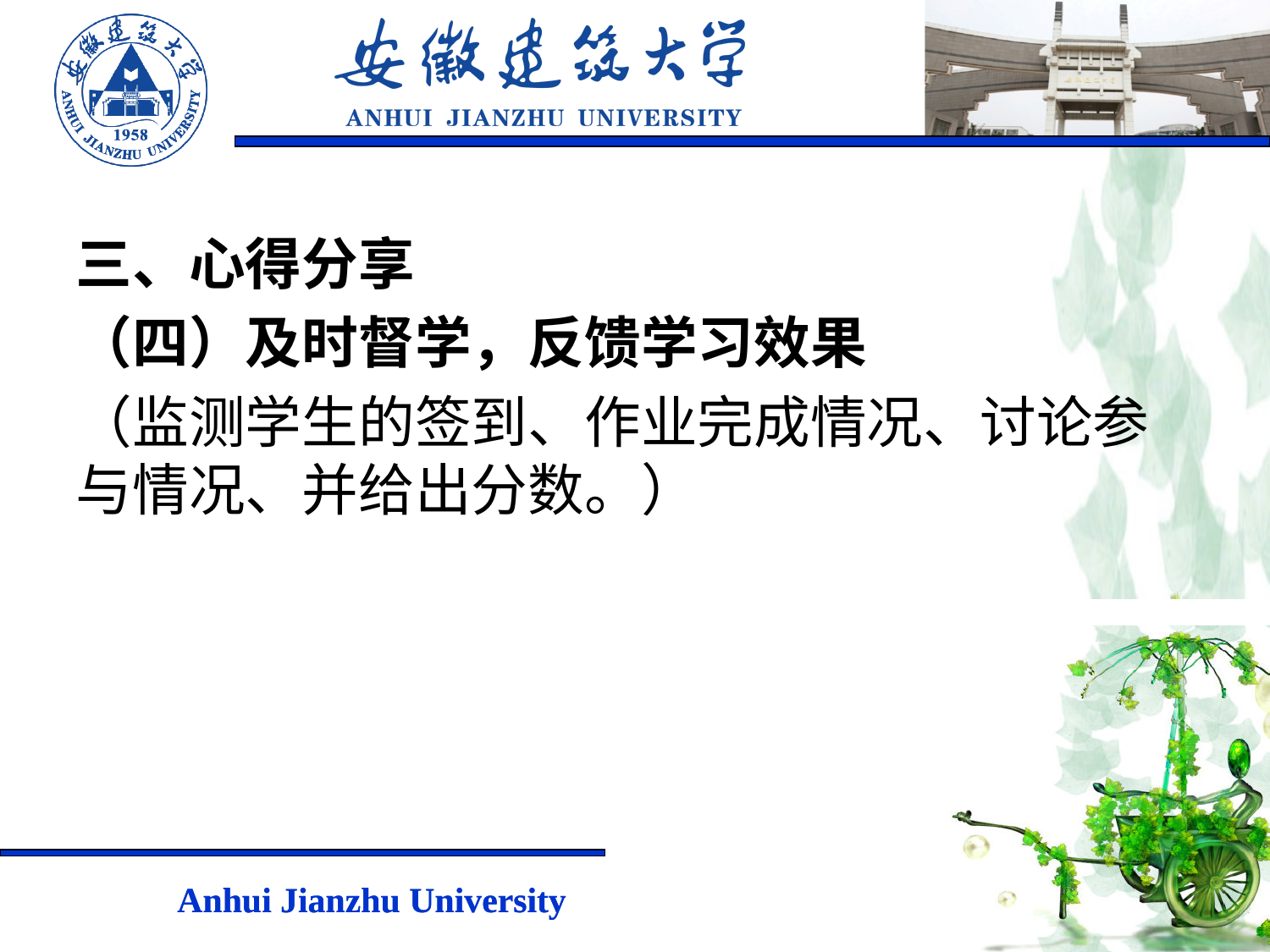

三、心得分享
（四）及时督学，反馈学习效果
（监测学生的签到、作业完成情况、讨论参与情况、并给出分数。）